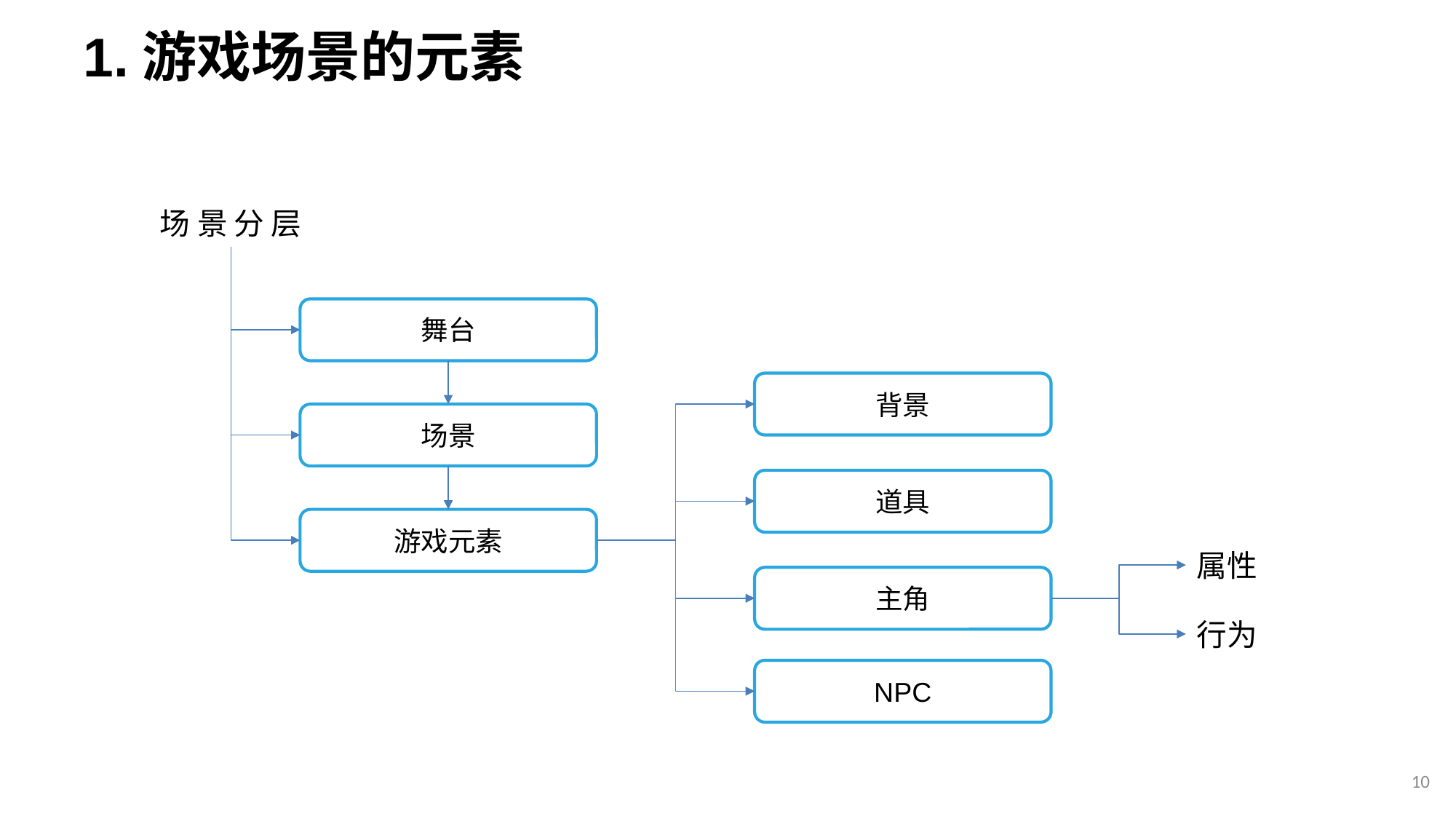

# 1.游戏场景的元素
场 景 分 层
舞台
背景
场景
道具
游戏元素
属性
主角
行为
NPC
10